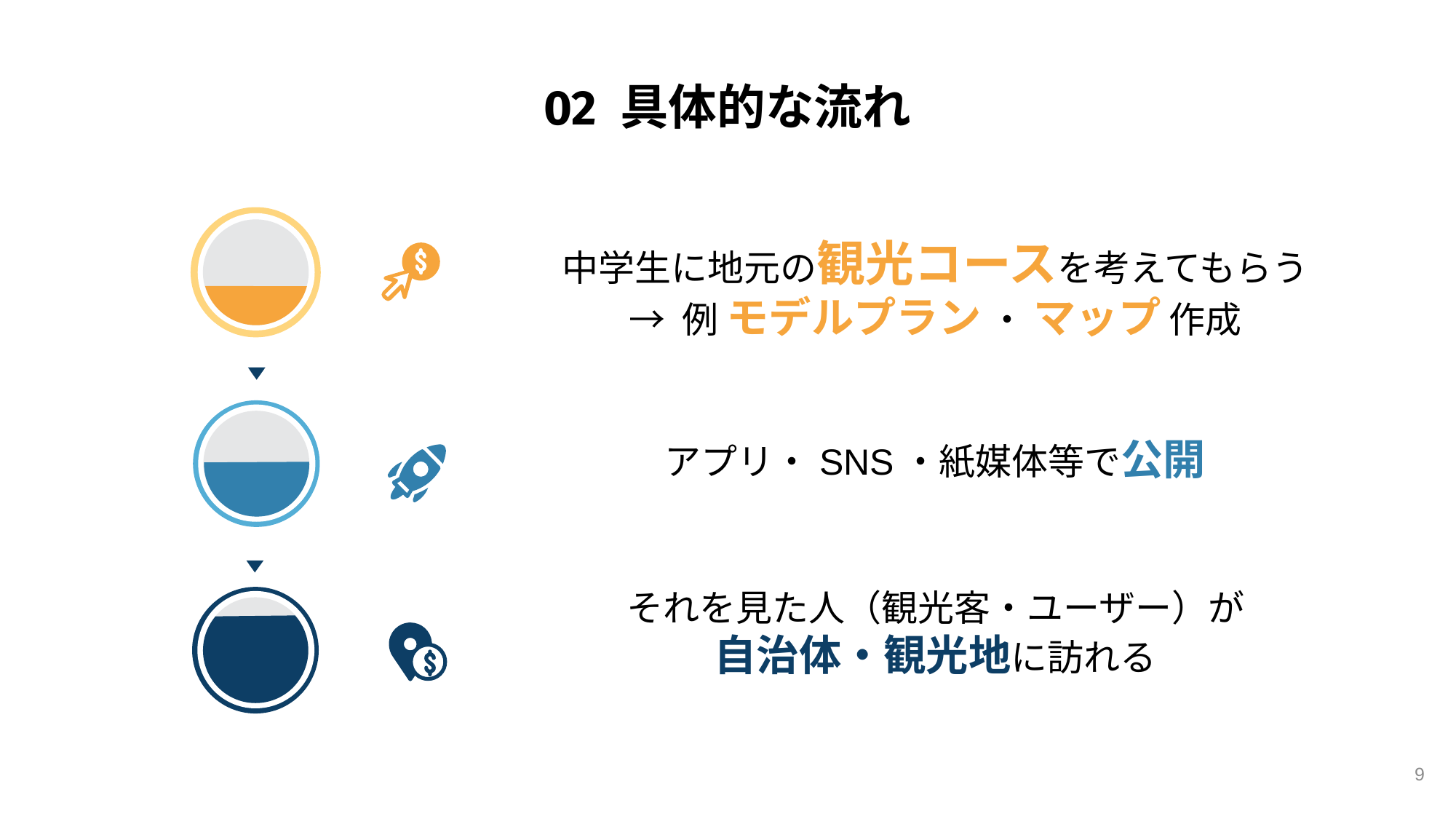

# 02 具体的な流れ
中学生に地元の観光コースを考えてもらう
→ 例 モデルプラン ・ マップ 作成

アプリ・SNS・紙媒体等で公開

それを見た人（観光客・ユーザー）が
自治体・観光地に訪れる

9